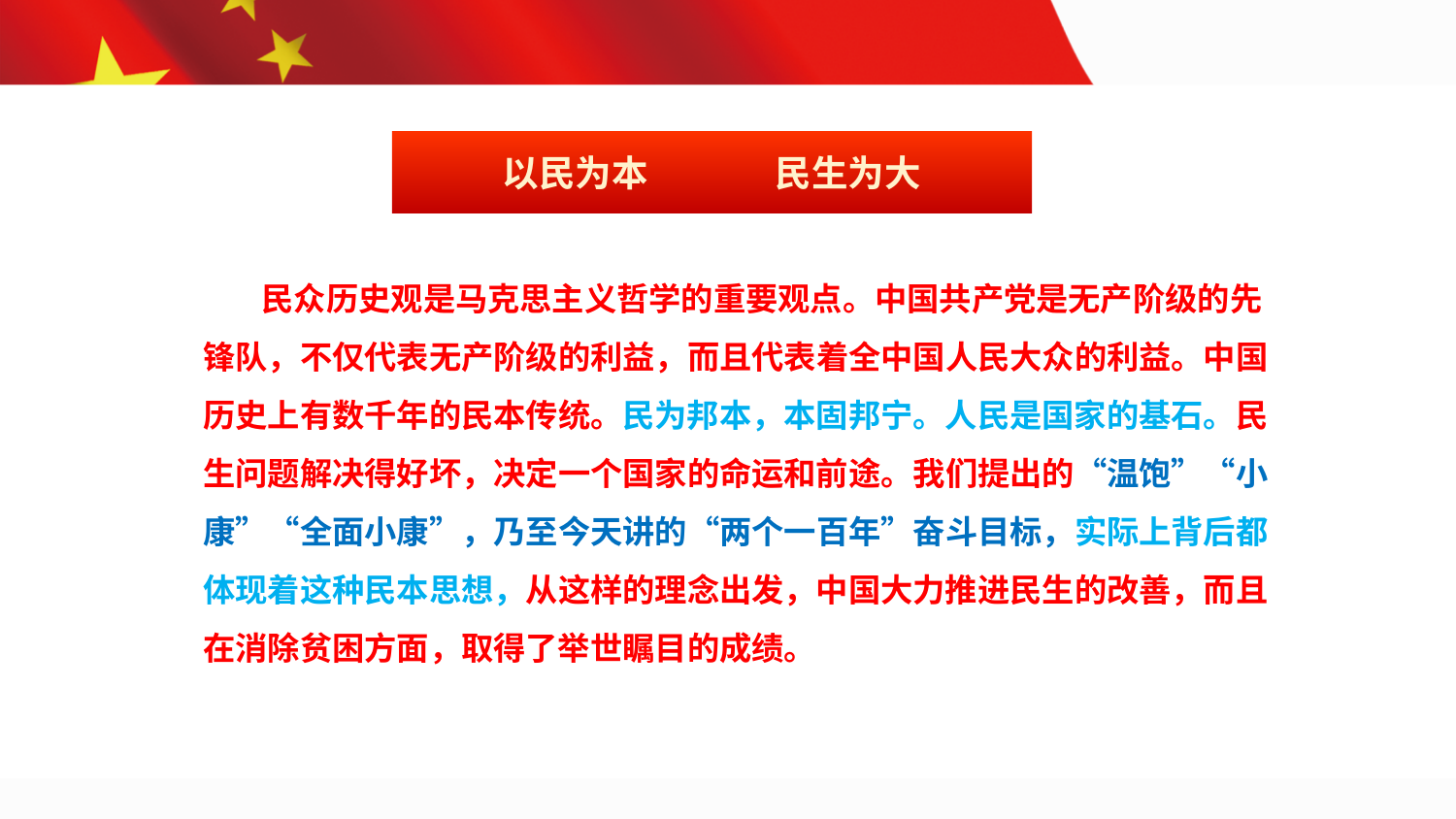

# 以民为本       民生为大
       民众历史观是马克思主义哲学的重要观点。中国共产党是无产阶级的先锋队，不仅代表无产阶级的利益，而且代表着全中国人民大众的利益。中国历史上有数千年的民本传统。民为邦本，本固邦宁。人民是国家的基石。民生问题解决得好坏，决定一个国家的命运和前途。我们提出的“温饱”“小康”“全面小康”，乃至今天讲的“两个一百年”奋斗目标，实际上背后都体现着这种民本思想，从这样的理念出发，中国大力推进民生的改善，而且在消除贫困方面，取得了举世瞩目的成绩。